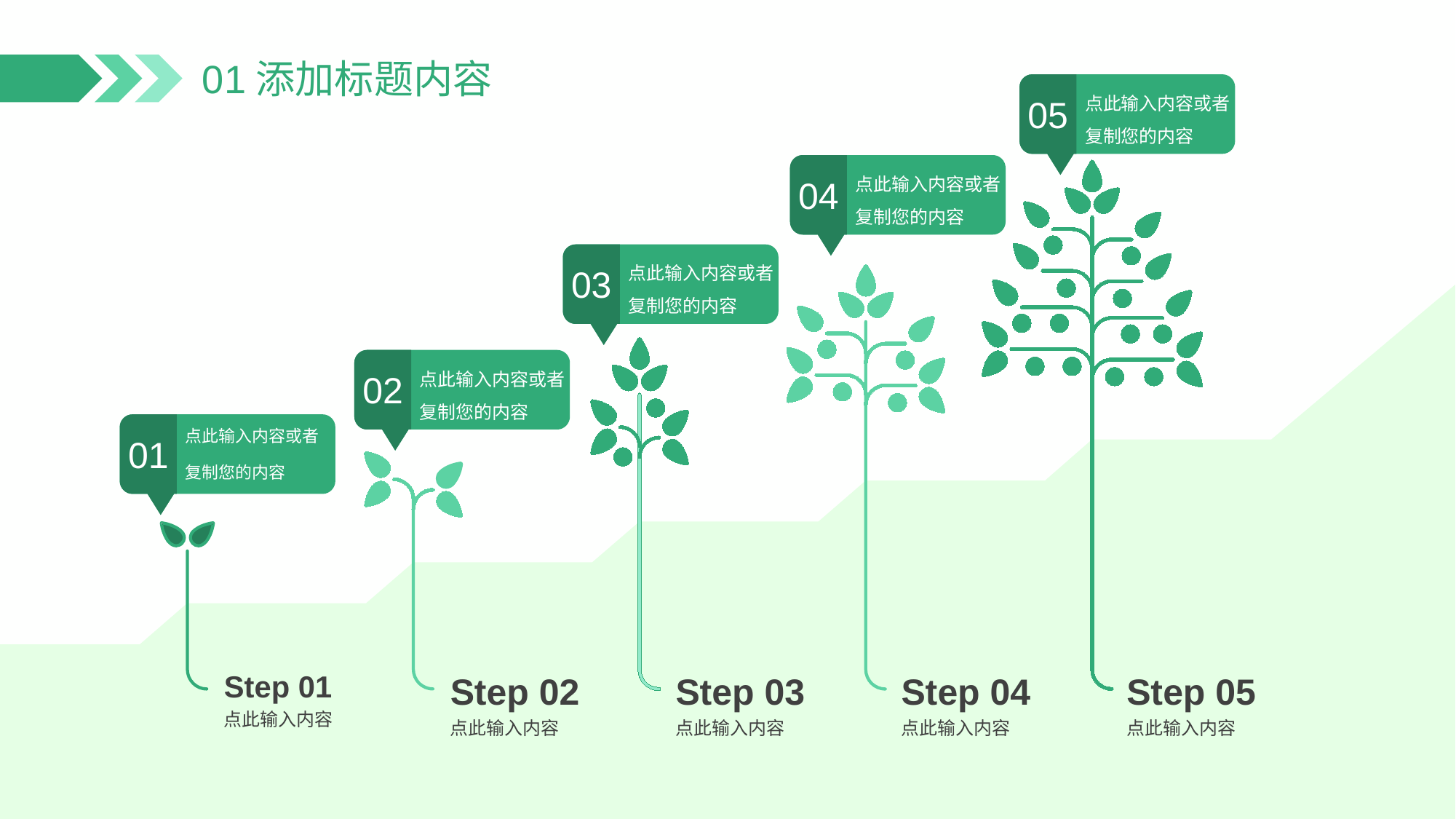

01添加标题内容
点此输入内容或者复制您的内容
05
点此输入内容或者复制您的内容
04

点此输入内容或者复制您的内容
03

点此输入内容或者复制您的内容
02

点此输入内容或者
复制您的内容
01

Step 01
点此输入内容
Step 02
点此输入内容
Step 03
点此输入内容
Step 04
点此输入内容
Step 05
点此输入内容